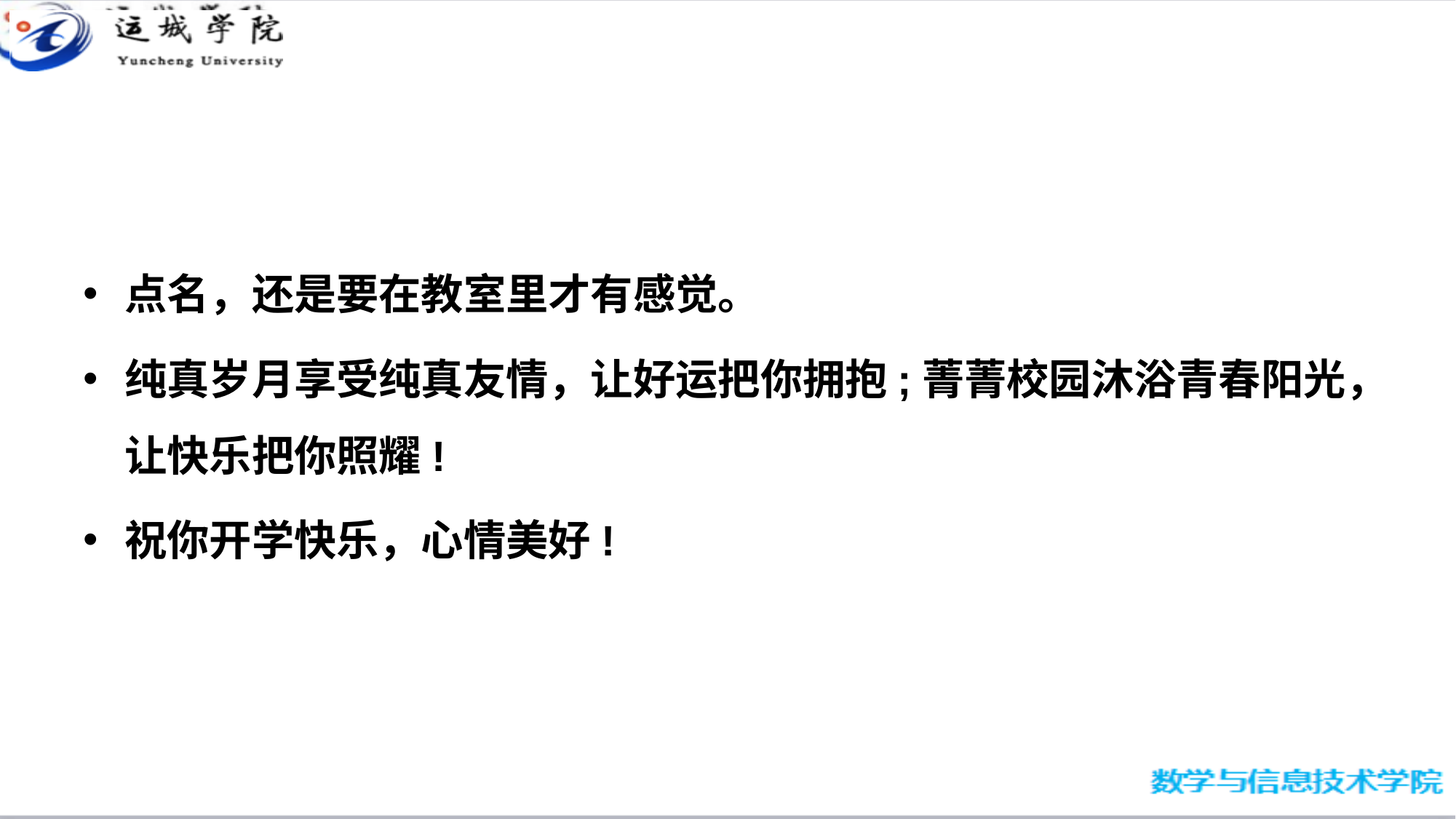

点名，还是要在教室里才有感觉。
纯真岁月享受纯真友情，让好运把你拥抱;菁菁校园沐浴青春阳光，让快乐把你照耀!
祝你开学快乐，心情美好!